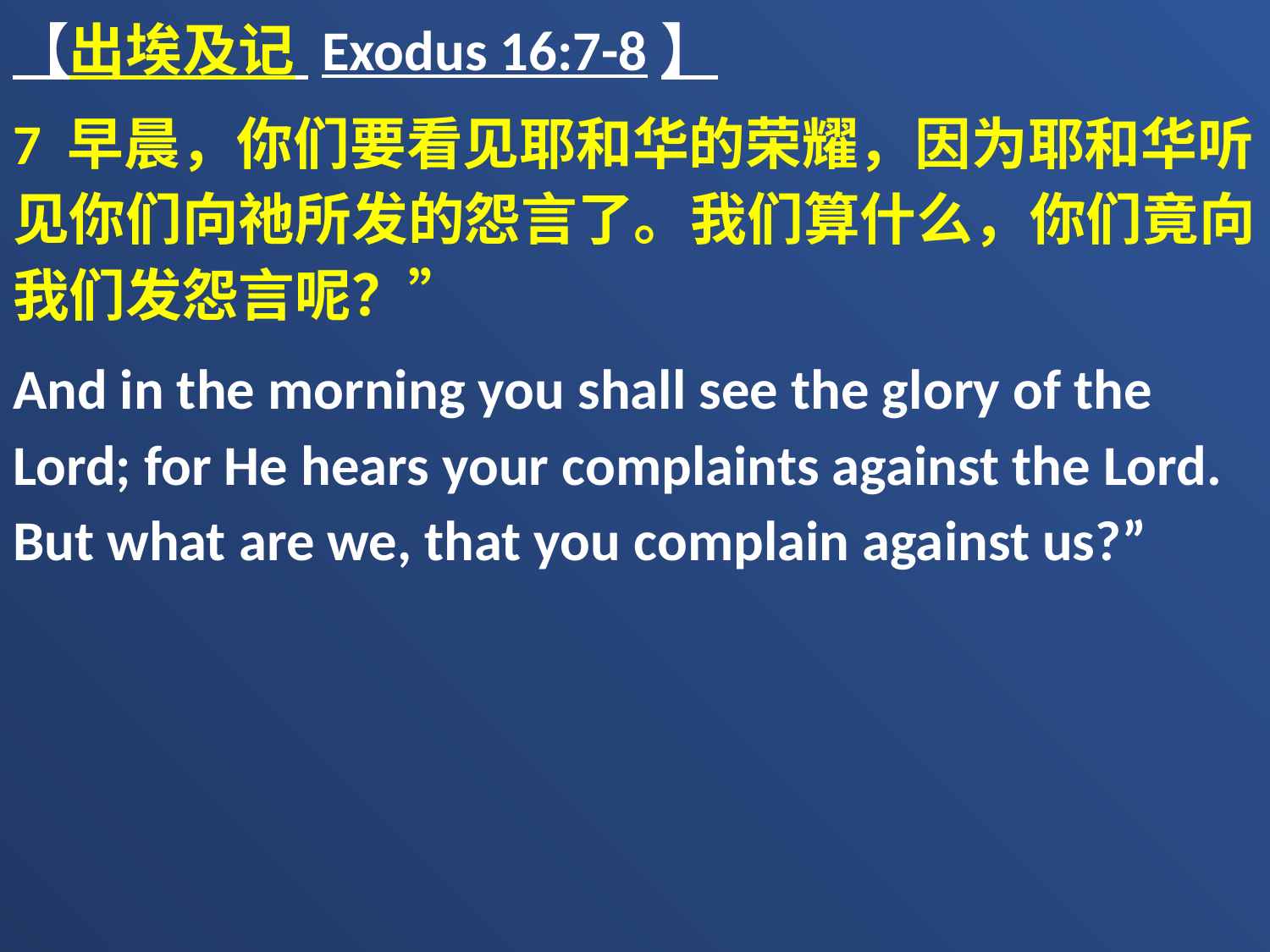

【出埃及记 Exodus 16:7-8】
7 早晨，你们要看见耶和华的荣耀，因为耶和华听见你们向祂所发的怨言了。我们算什么，你们竟向我们发怨言呢？”
And in the morning you shall see the glory of the Lord; for He hears your complaints against the Lord. But what are we, that you complain against us?”